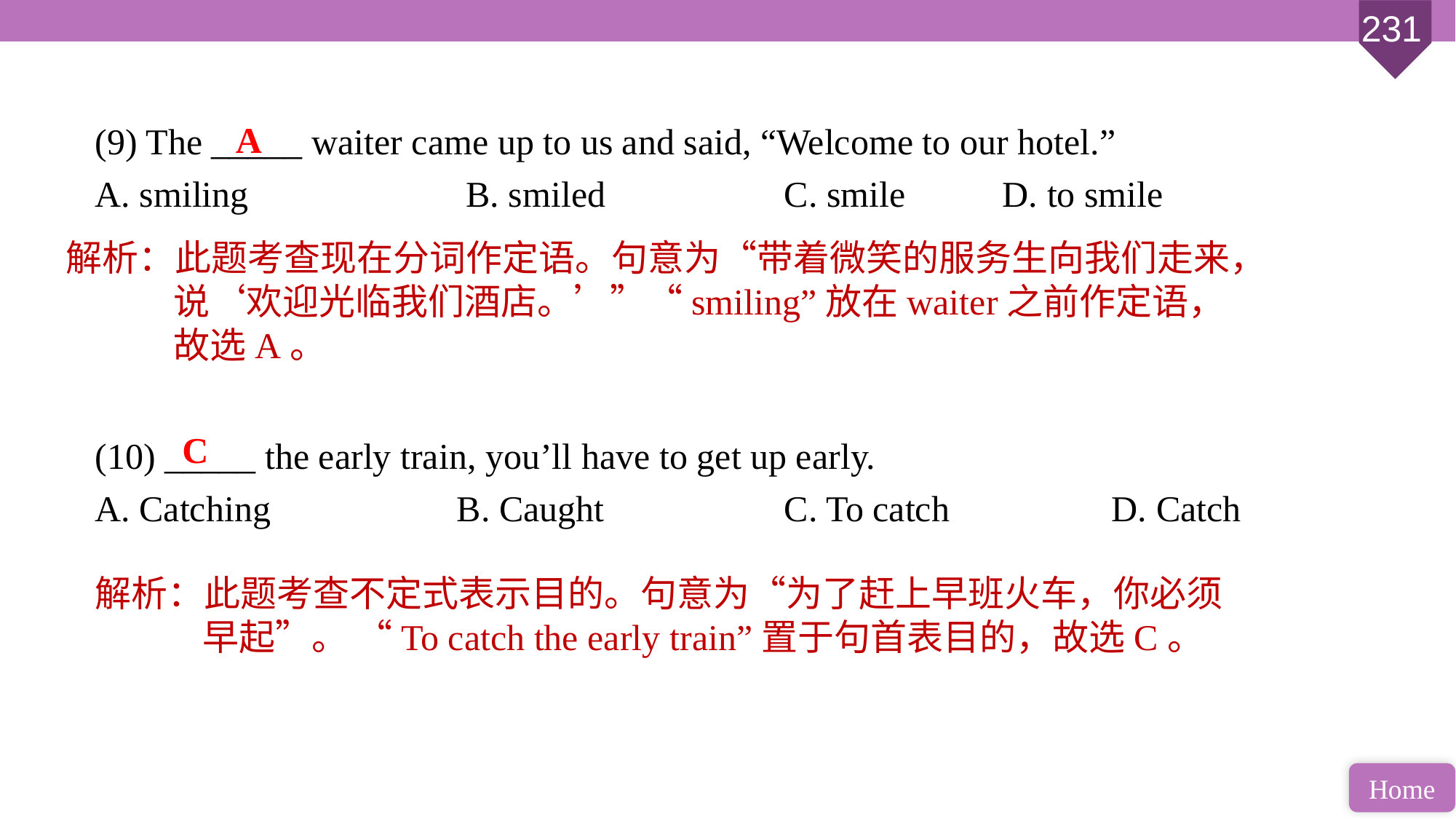

(9) The _____ waiter came up to us and said, “Welcome to our hotel.”
A. smiling		 B. smiled 		C. smile 	D. to smile

(10) _____ the early train, you’ll have to get up early.
A. Catching 		B. Caught 		C. To catch 		D. Catch
A
解析：此题考查现在分词作定语。句意为“带着微笑的服务生向我们走来，说‘欢迎光临我们酒店。’”“smiling”放在waiter之前作定语，故选A。
C
解析：此题考查不定式表示目的。句意为“为了赶上早班火车，你必须早起”。 “To catch the early train”置于句首表目的，故选C。